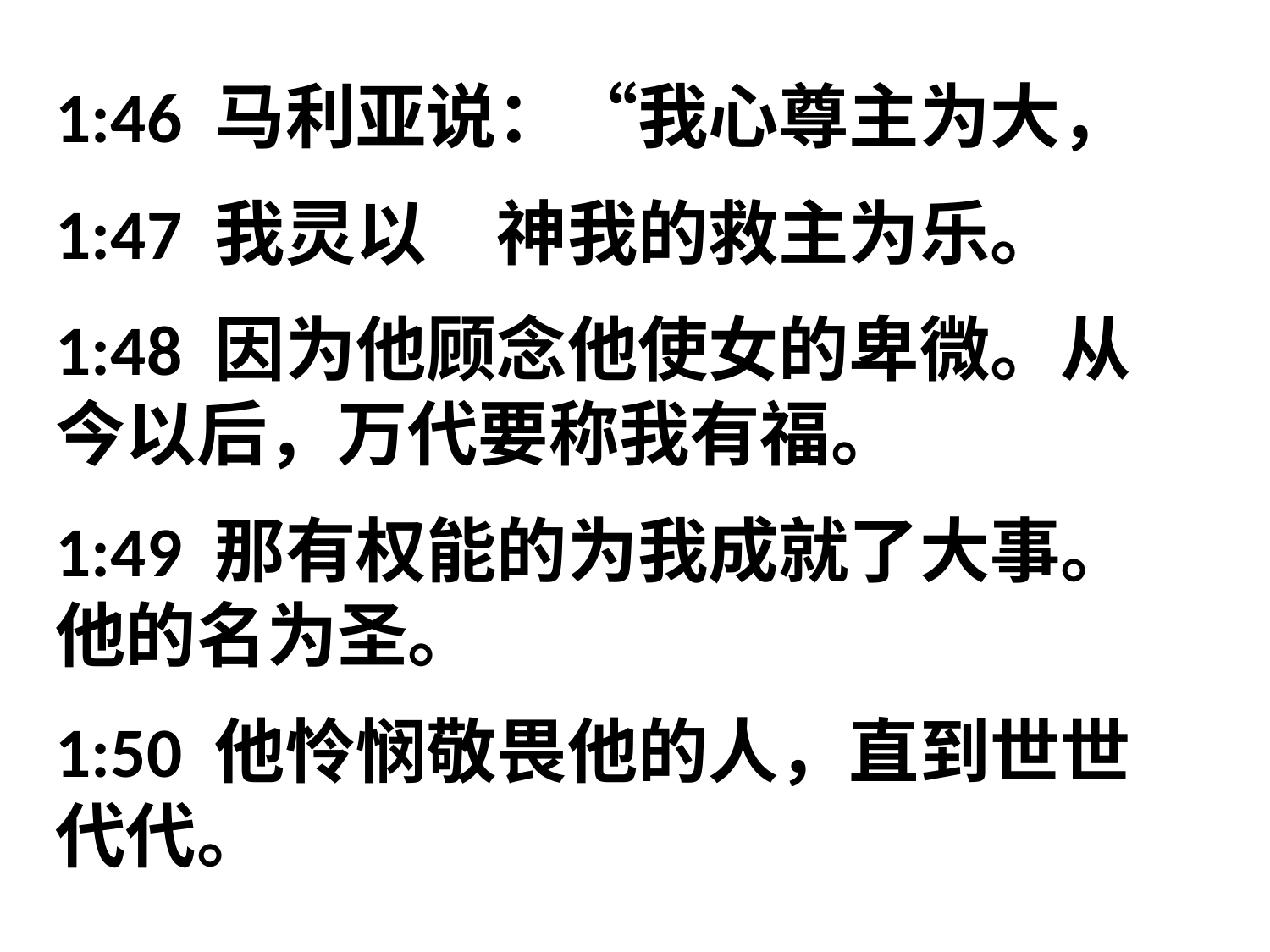

1:46 马利亚说：“我心尊主为大，
1:47 我灵以　神我的救主为乐。
1:48 因为他顾念他使女的卑微。从今以后，万代要称我有福。
1:49 那有权能的为我成就了大事。他的名为圣。
1:50 他怜悯敬畏他的人，直到世世代代。